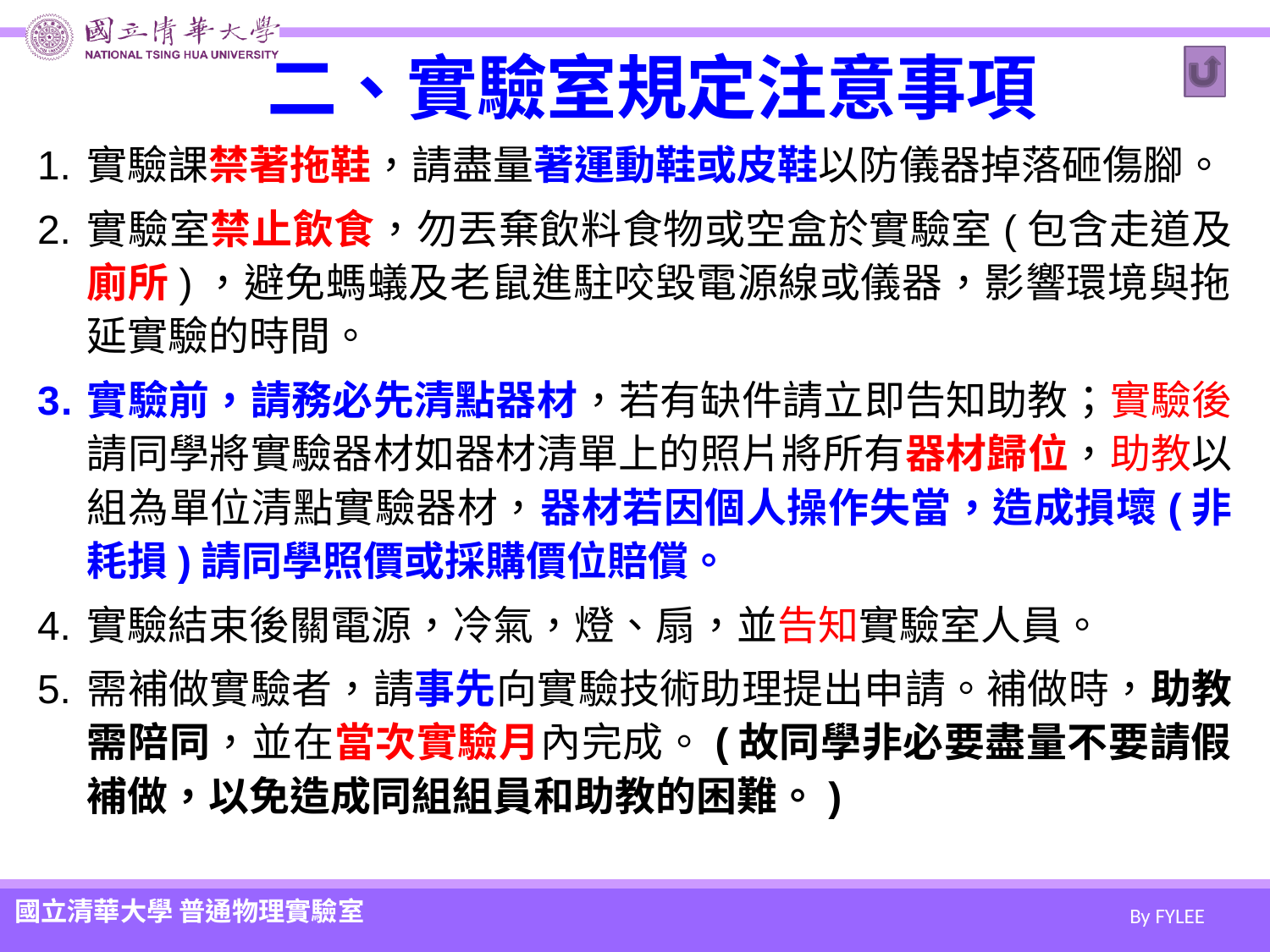

# 二、實驗室規定注意事項

實驗課禁著拖鞋，請盡量著運動鞋或皮鞋以防儀器掉落砸傷腳。
實驗室禁止飲食，勿丟棄飲料食物或空盒於實驗室(包含走道及廁所)，避免螞蟻及老鼠進駐咬毀電源線或儀器，影響環境與拖延實驗的時間。
實驗前，請務必先清點器材，若有缺件請立即告知助教；實驗後請同學將實驗器材如器材清單上的照片將所有器材歸位，助教以組為單位清點實驗器材，器材若因個人操作失當，造成損壞(非耗損)請同學照價或採購價位賠償。
實驗結束後關電源，冷氣，燈、扇，並告知實驗室人員。
需補做實驗者，請事先向實驗技術助理提出申請。補做時，助教需陪同，並在當次實驗月內完成。(故同學非必要盡量不要請假補做，以免造成同組組員和助教的困難。)